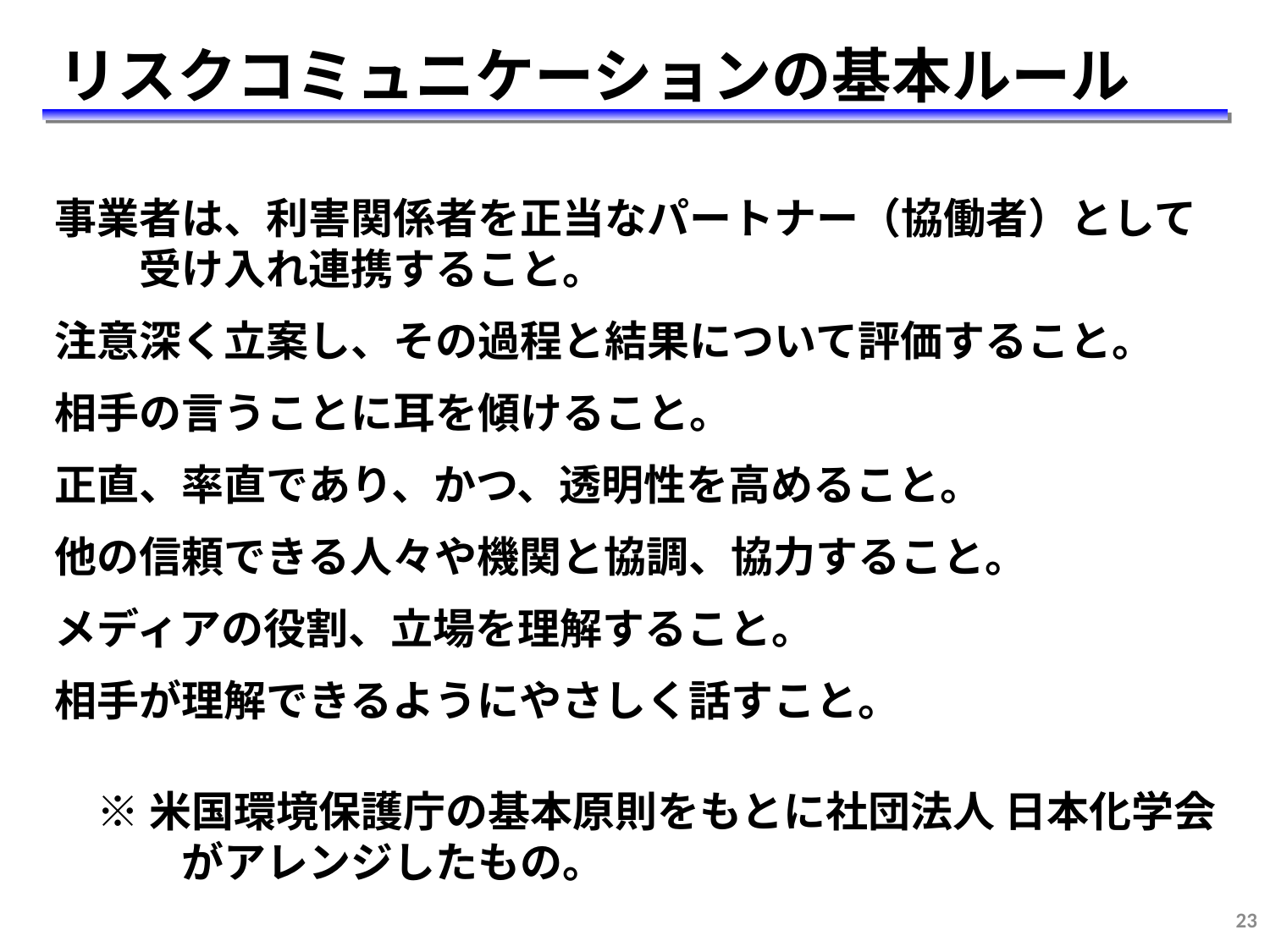

リスクコミュニケーションの基本ルール
事業者は、利害関係者を正当なパートナー（協働者）として受け入れ連携すること。
注意深く立案し、その過程と結果について評価すること。
相手の言うことに耳を傾けること。
正直、率直であり、かつ、透明性を高めること。
他の信頼できる人々や機関と協調、協力すること。
メディアの役割、立場を理解すること。
相手が理解できるようにやさしく話すこと。
※米国環境保護庁の基本原則をもとに社団法人 日本化学会がアレンジしたもの。
23